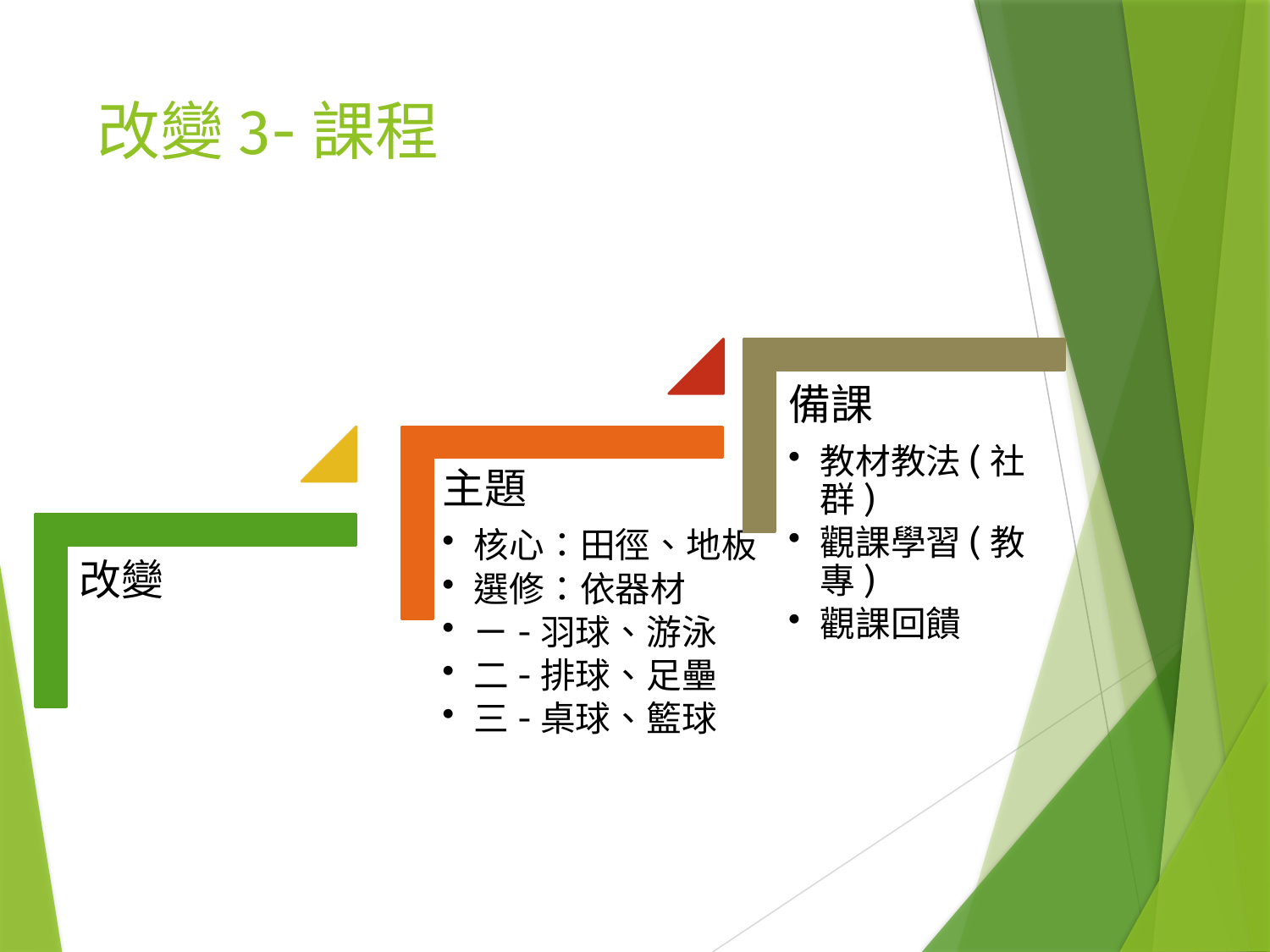

# 改變3-課程
改變
主題
核心：田徑、地板
選修：依器材
ㄧ-羽球、游泳
二-排球、足壘
三-桌球、籃球
備課
教材教法(社群)
觀課學習(教專)
觀課回饋